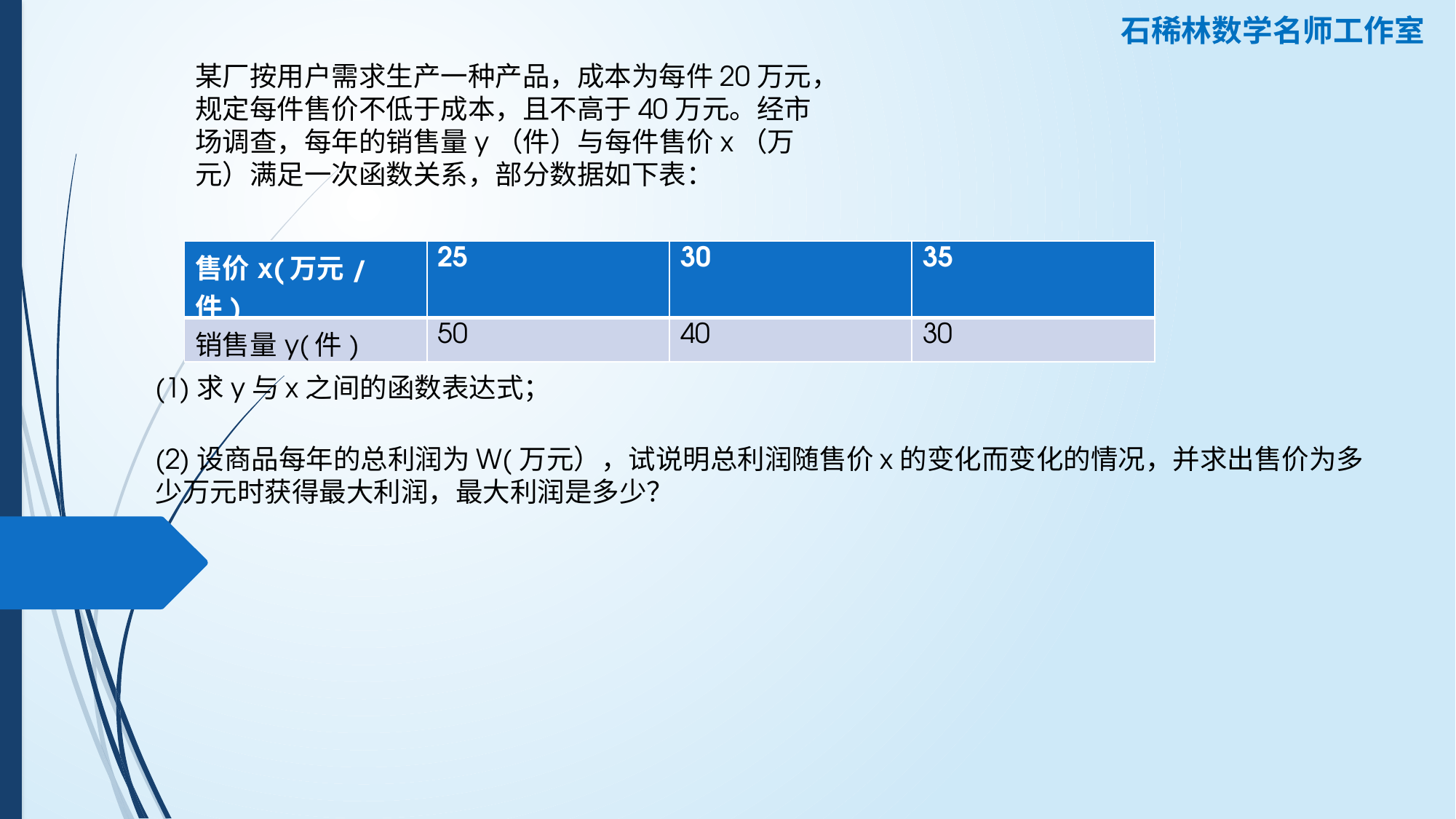

石稀林数学名师工作室
某厂按用户需求生产一种产品，成本为每件20万元，规定每件售价不低于成本，且不高于40万元。经市场调查，每年的销售量y（件）与每件售价x（万元）满足一次函数关系，部分数据如下表：
| 售价x(万元/件) | 25 | 30 | 35 |
| --- | --- | --- | --- |
| 销售量y(件) | 50 | 40 | 30 |
(1)求y与x之间的函数表达式；
(2)设商品每年的总利润为W(万元），试说明总利润随售价x的变化而变化的情况，并求出售价为多少万元时获得最大利润，最大利润是多少？